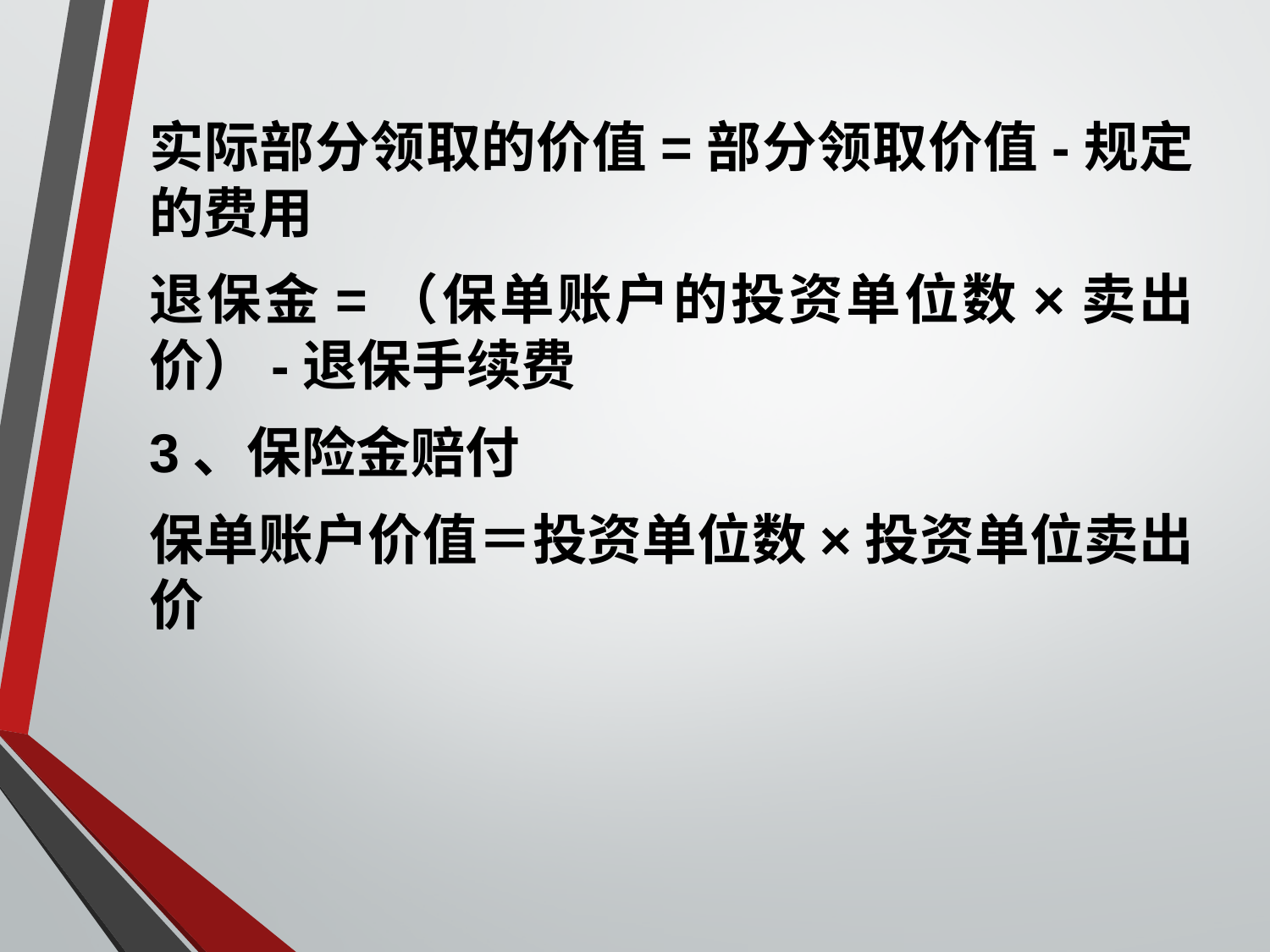

实际部分领取的价值=部分领取价值-规定的费用
退保金=（保单账户的投资单位数×卖出价）-退保手续费
3、保险金赔付
保单账户价值＝投资单位数×投资单位卖出价